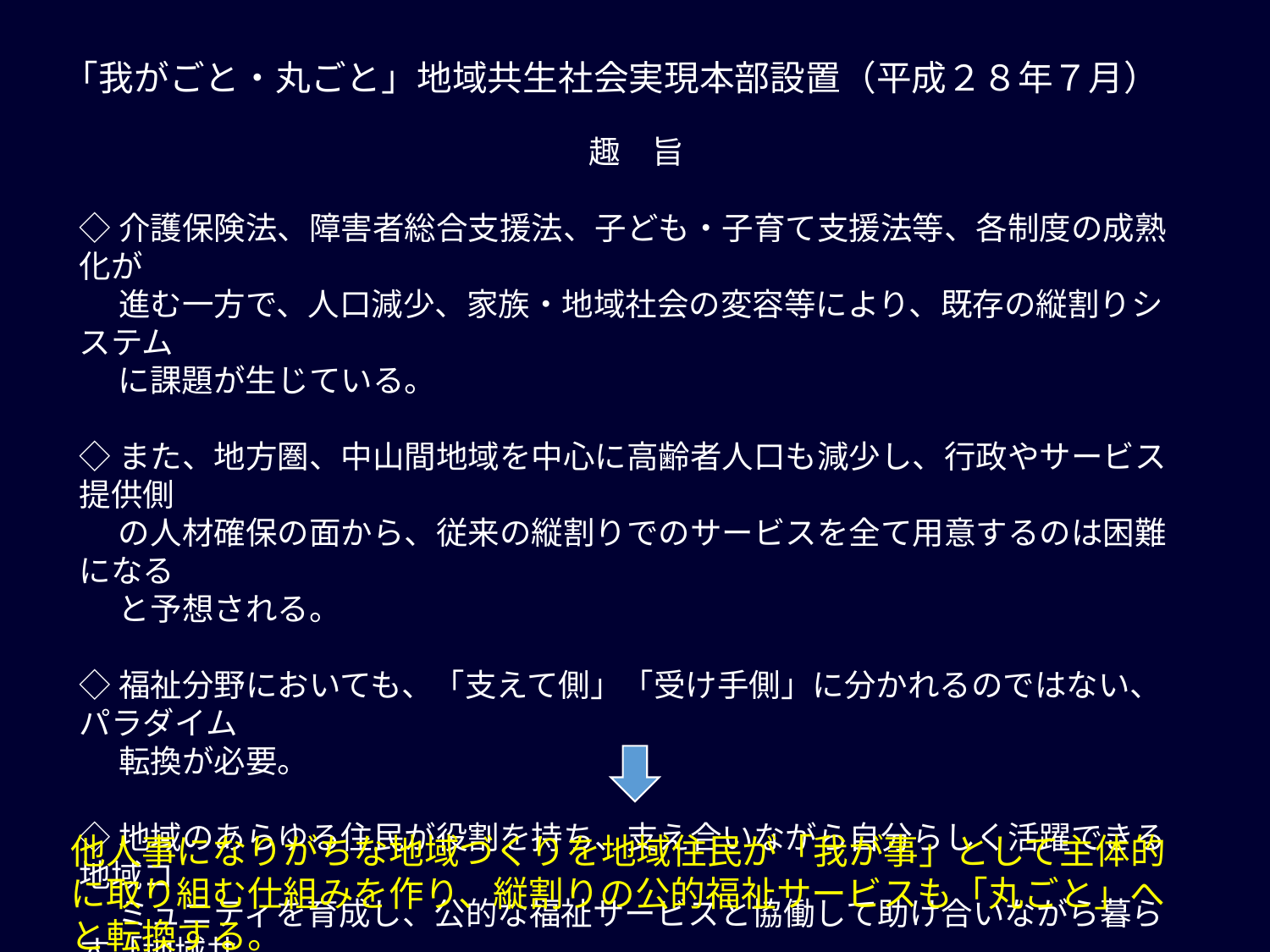

「我がごと・丸ごと」地域共生社会実現本部設置（平成２８年７月）
趣　旨

◇介護保険法、障害者総合支援法、子ども・子育て支援法等、各制度の成熟化が
　 進む一方で、人口減少、家族・地域社会の変容等により、既存の縦割りシステム
　 に課題が生じている。

◇また、地方圏、中山間地域を中心に高齢者人口も減少し、行政やサービス提供側
　 の人材確保の面から、従来の縦割りでのサービスを全て用意するのは困難になる
　 と予想される。

◇福祉分野においても、「支えて側」「受け手側」に分かれるのではない、パラダイム
　 転換が必要。

◇地域のあらゆる住民が役割を持ち、支え合いながら自分らしく活躍できる地域コ
　 ミュニティを育成し、公的な福祉サービスと協働して助け合いながら暮らす「地域共
　生社会」を実現する必要がある。

他人事になりがちな地域づくりを地域住民が「我が事」として主体的に取り組む仕組みを作り、縦割りの公的福祉サービスも「丸ごと」へと転換する。